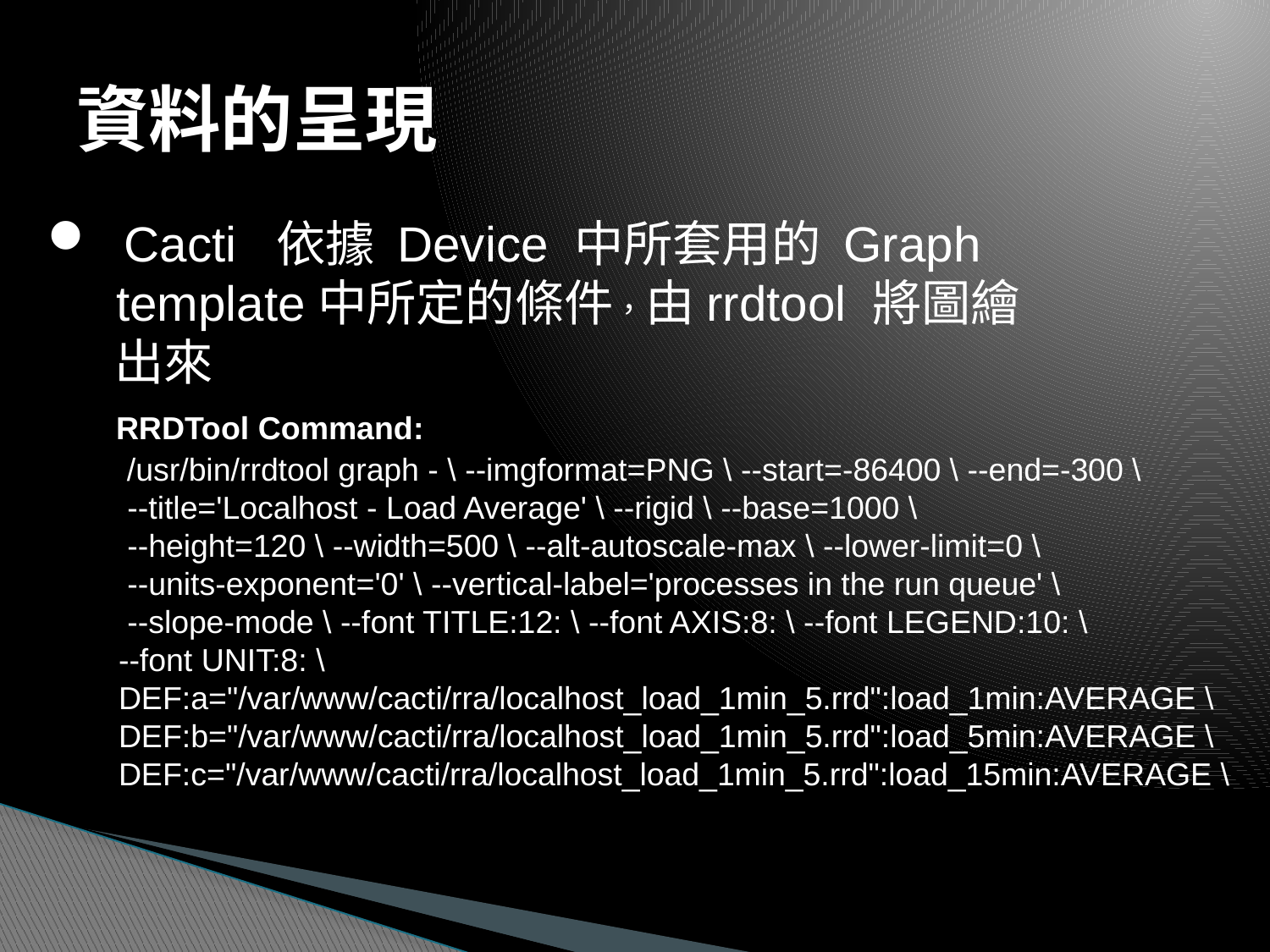

資料的呈現
  Cacti  依據 Device 中所套用的 Graph
     template中所定的條件，由rrdtool 將圖繪
     出來
     RRDTool Command:
         /usr/bin/rrdtool graph - \ --imgformat=PNG \ --start=-86400 \ --end=-300 \
         --title='Localhost - Load Average' \ --rigid \ --base=1000 \
         --height=120 \ --width=500 \ --alt-autoscale-max \ --lower-limit=0 \
         --units-exponent='0' \ --vertical-label='processes in the run queue' \
         --slope-mode \ --font TITLE:12: \ --font AXIS:8: \ --font LEGEND:10: \
        --font UNIT:8: \
        DEF:a="/var/www/cacti/rra/localhost_load_1min_5.rrd":load_1min:AVERAGE \
        DEF:b="/var/www/cacti/rra/localhost_load_1min_5.rrd":load_5min:AVERAGE \
        DEF:c="/var/www/cacti/rra/localhost_load_1min_5.rrd":load_15min:AVERAGE \